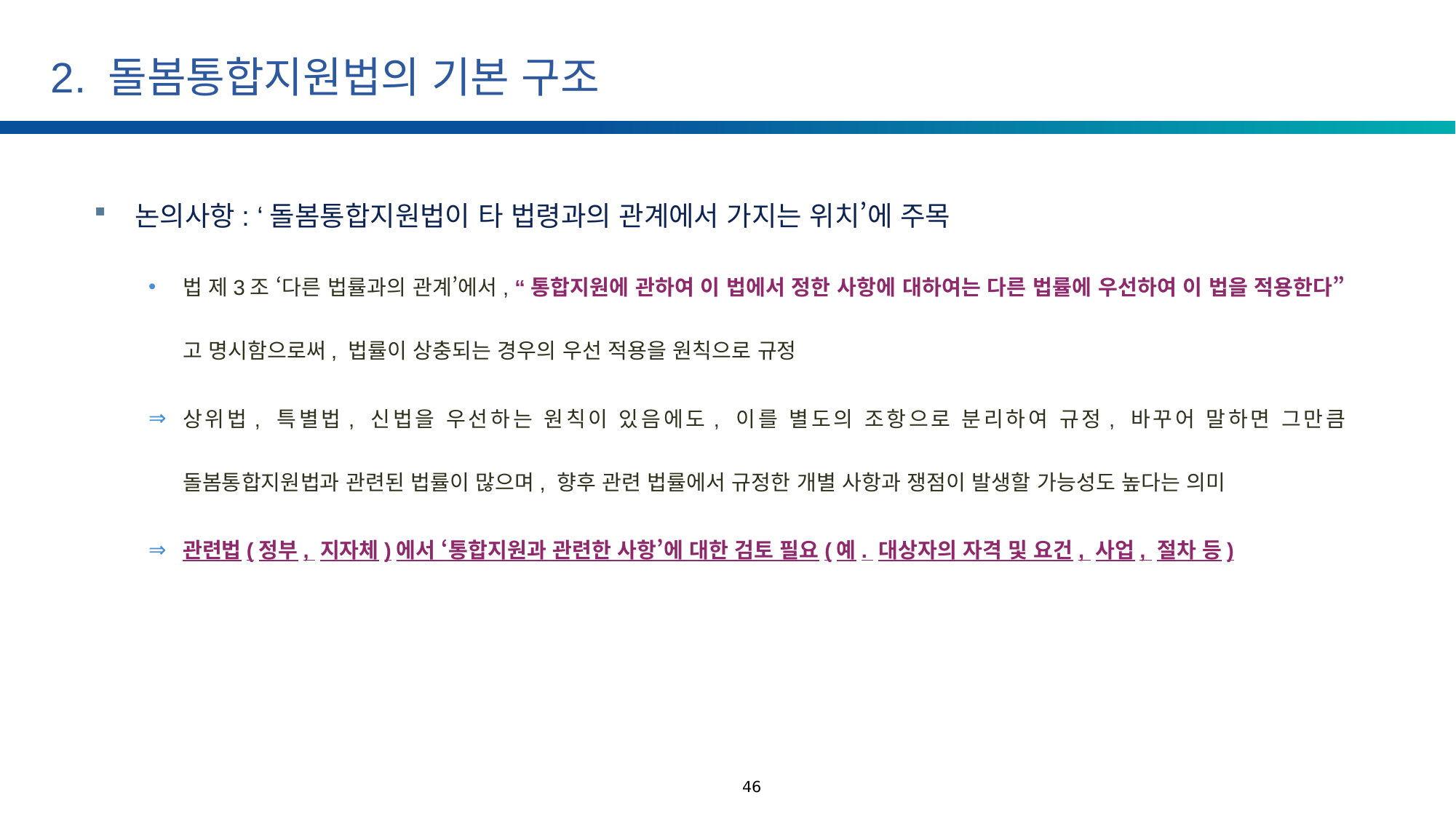

# 2. 돌봄통합지원법의 기본 구조
논의사항: ‘돌봄통합지원법이 타 법령과의 관계에서 가지는 위치’에 주목
법 제3조 ‘다른 법률과의 관계’에서, “통합지원에 관하여 이 법에서 정한 사항에 대하여는 다른 법률에 우선하여 이 법을 적용한다”고 명시함으로써, 법률이 상충되는 경우의 우선 적용을 원칙으로 규정
상위법, 특별법, 신법을 우선하는 원칙이 있음에도, 이를 별도의 조항으로 분리하여 규정, 바꾸어 말하면 그만큼 돌봄통합지원법과 관련된 법률이 많으며, 향후 관련 법률에서 규정한 개별 사항과 쟁점이 발생할 가능성도 높다는 의미
관련법(정부, 지자체)에서 ‘통합지원과 관련한 사항’에 대한 검토 필요(예. 대상자의 자격 및 요건, 사업, 절차 등)

46